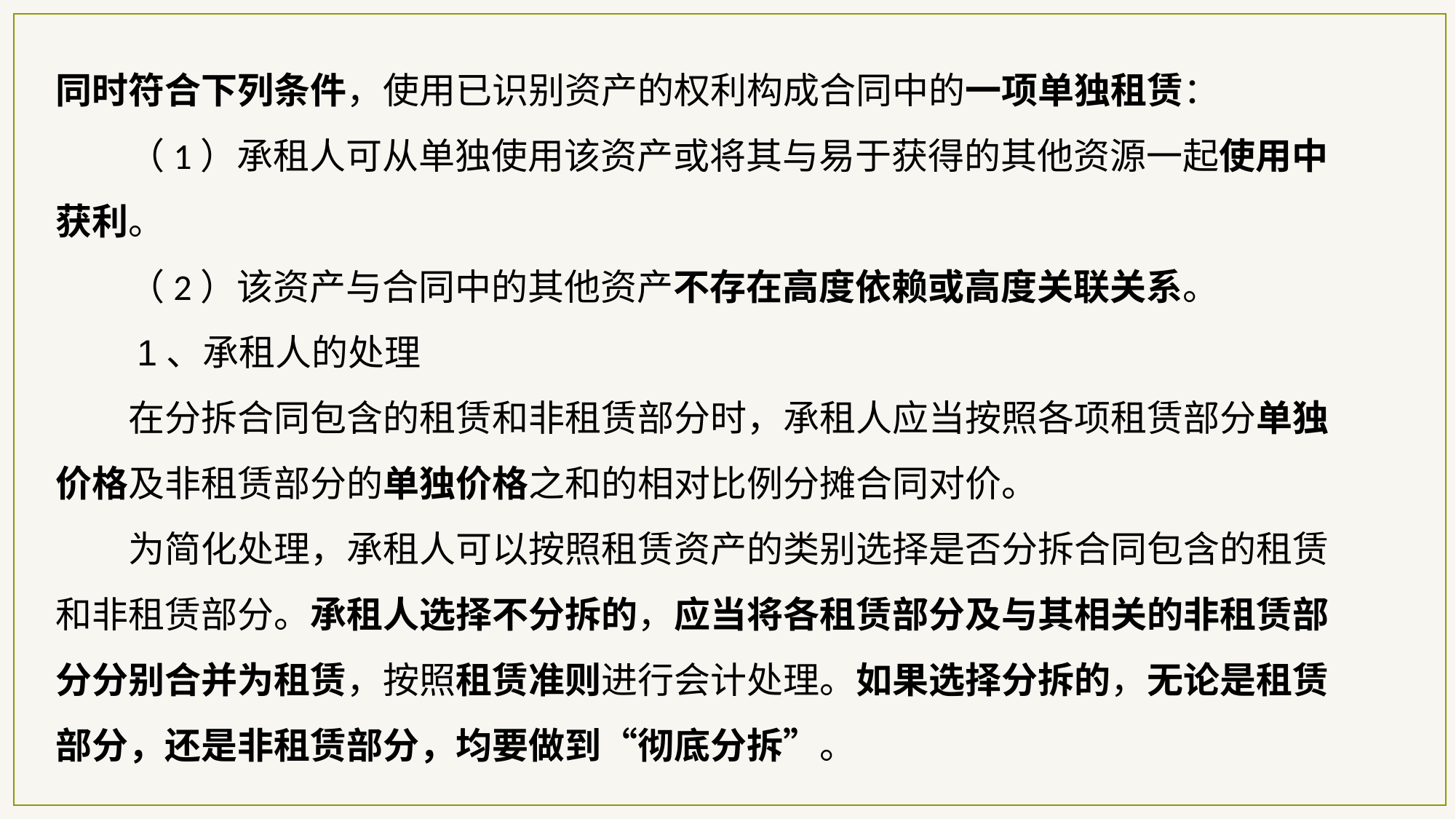

同时符合下列条件，使用已识别资产的权利构成合同中的一项单独租赁：
　　（1）承租人可从单独使用该资产或将其与易于获得的其他资源一起使用中获利。
　　（2）该资产与合同中的其他资产不存在高度依赖或高度关联关系。
　　1、承租人的处理
　　在分拆合同包含的租赁和非租赁部分时，承租人应当按照各项租赁部分单独价格及非租赁部分的单独价格之和的相对比例分摊合同对价。
　　为简化处理，承租人可以按照租赁资产的类别选择是否分拆合同包含的租赁和非租赁部分。承租人选择不分拆的，应当将各租赁部分及与其相关的非租赁部分分别合并为租赁，按照租赁准则进行会计处理。如果选择分拆的，无论是租赁部分，还是非租赁部分，均要做到“彻底分拆”。